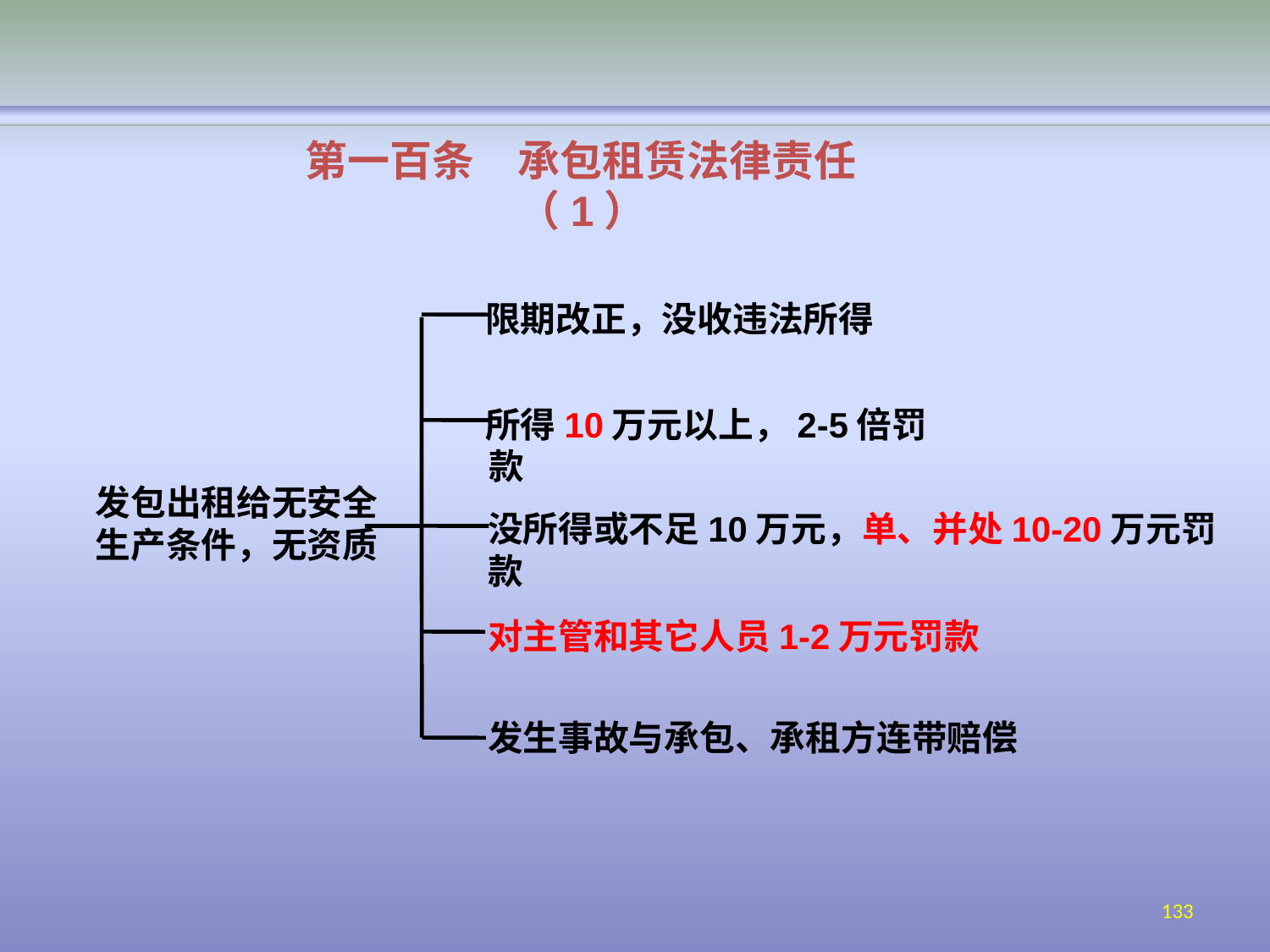

# 第一百条
承包租赁法律责任（1）
限期改正，没收违法所得

所得10万元以上，2-5倍罚款

发包出租给无安全
没所得或不足10万元，单、并处10-20万元罚款
生产条件，无资质

对主管和其它人员1-2万元罚款

发生事故与承包、承租方连带赔偿

133